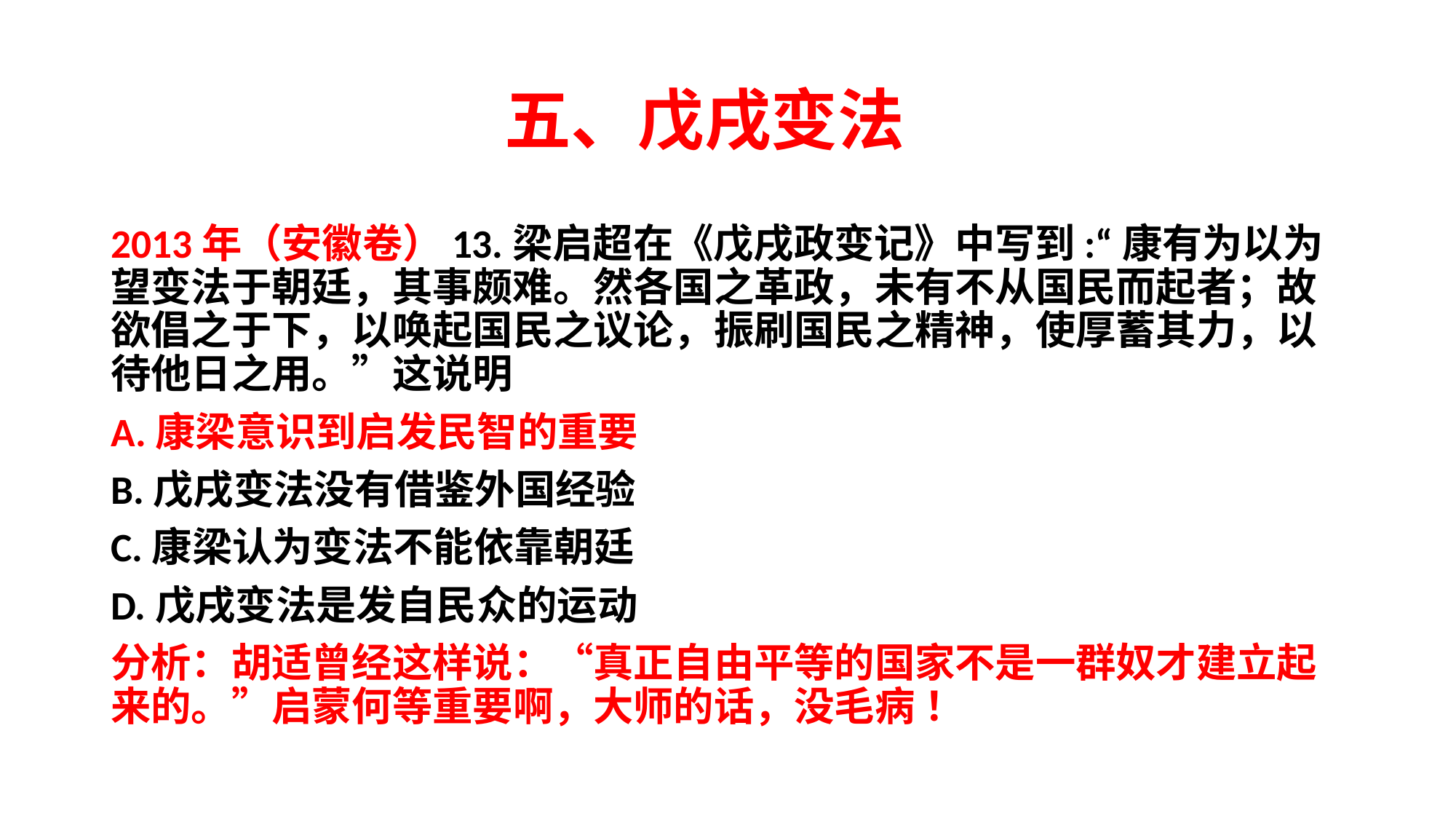

# 五、戊戌变法
2013年（安徽卷）13.梁启超在《戊戌政变记》中写到:“康有为以为望变法于朝廷，其事颇难。然各国之革政，未有不从国民而起者；故欲倡之于下，以唤起国民之议论，振刷国民之精神，使厚蓄其力，以待他日之用。”这说明
A.康梁意识到启发民智的重要
B.戊戌变法没有借鉴外国经验
C.康梁认为变法不能依靠朝廷
D.戊戌变法是发自民众的运动
分析：胡适曾经这样说：“真正自由平等的国家不是一群奴才建立起来的。”启蒙何等重要啊，大师的话，没毛病 ！